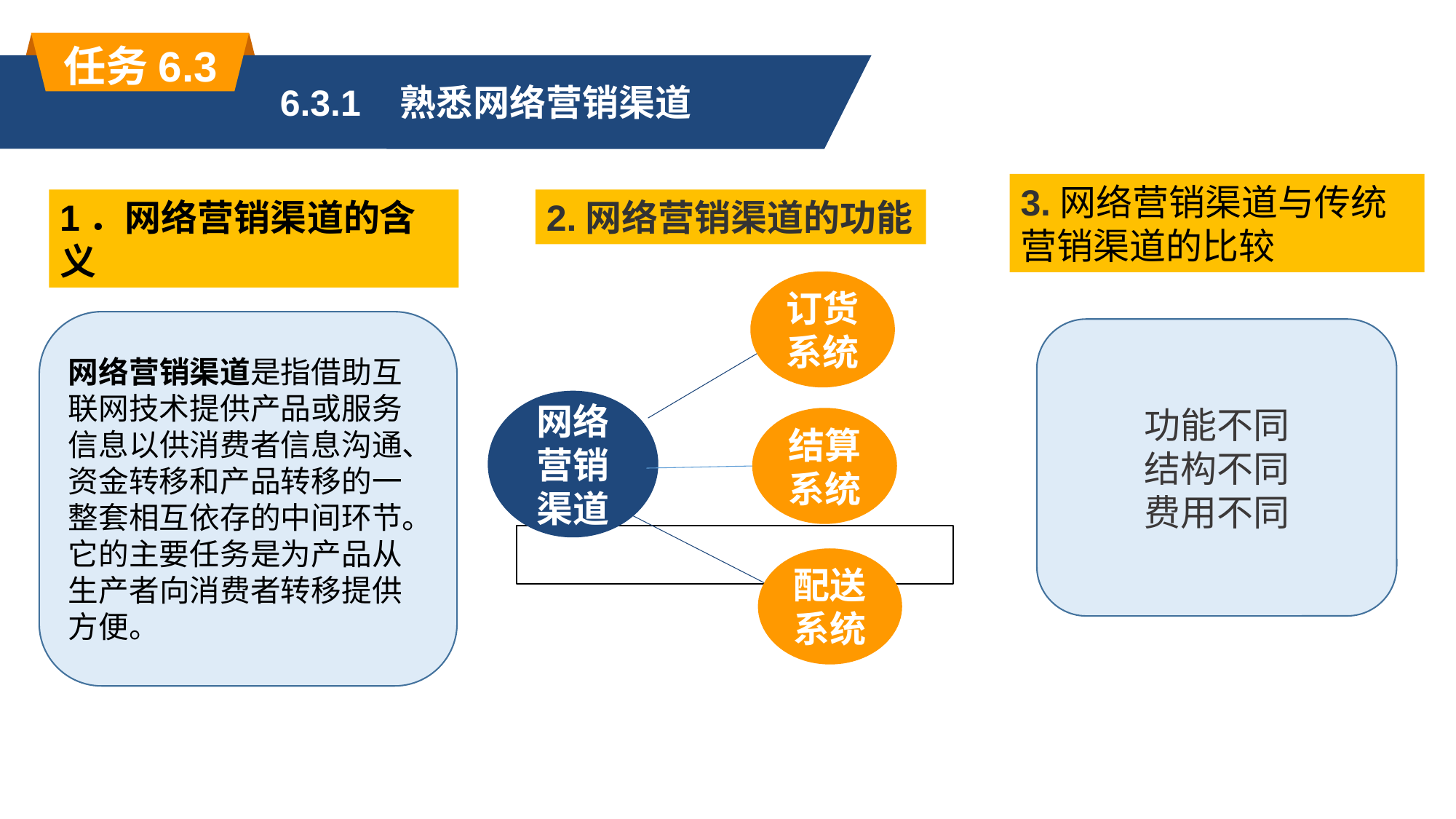

任务6.3

6.3.1   熟悉网络营销渠道

3.网络营销渠道与传统营销渠道的比较
2.网络营销渠道的功能
1．网络营销渠道的含义
订货系统
网络营销渠道是指借助互联网技术提供产品或服务信息以供消费者信息沟通、资金转移和产品转移的一整套相互依存的中间环节。它的主要任务是为产品从生产者向消费者转移提供方便。
功能不同
结构不同
费用不同
网络营销渠道
结算系统

配送系统